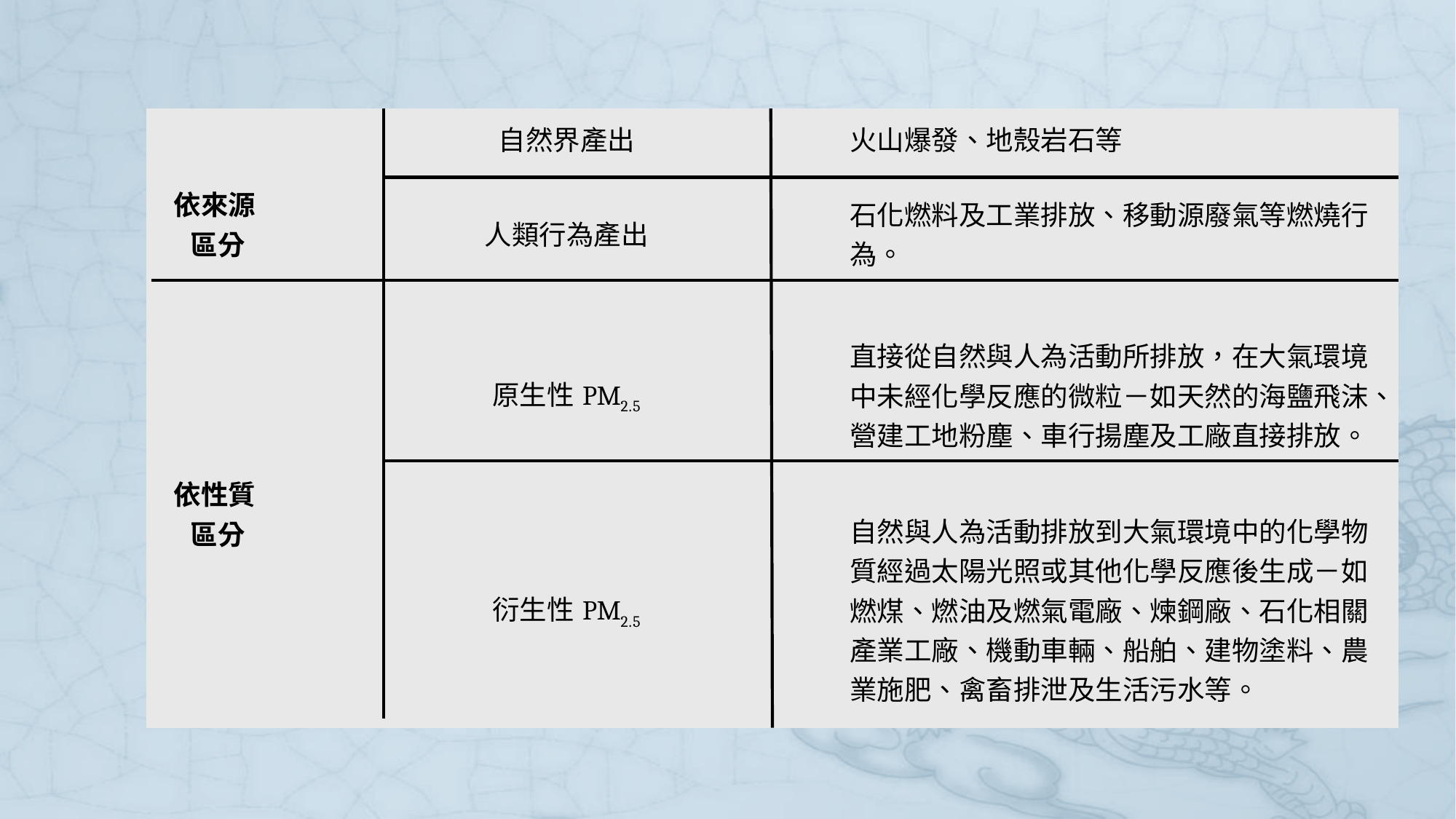

| 依來源  區分 | 自然界產出 | 火山爆發、地殼岩石等 |
| --- | --- | --- |
|  | 人類行為產出 | 石化燃料及工業排放、移動源廢氣等燃燒行為。 |
| 依性質  區分 | 原生性PM2.5 | 直接從自然與人為活動所排放，在大氣環境中未經化學反應的微粒－如天然的海鹽飛沫、營建工地粉塵、車行揚塵及工廠直接排放。 |
|  | 衍生性PM2.5 | 自然與人為活動排放到大氣環境中的化學物質經過太陽光照或其他化學反應後生成－如燃煤、燃油及燃氣電廠、煉鋼廠、石化相關產業工廠、機動車輛、船舶、建物塗料、農業施肥、禽畜排泄及生活污水等。 |